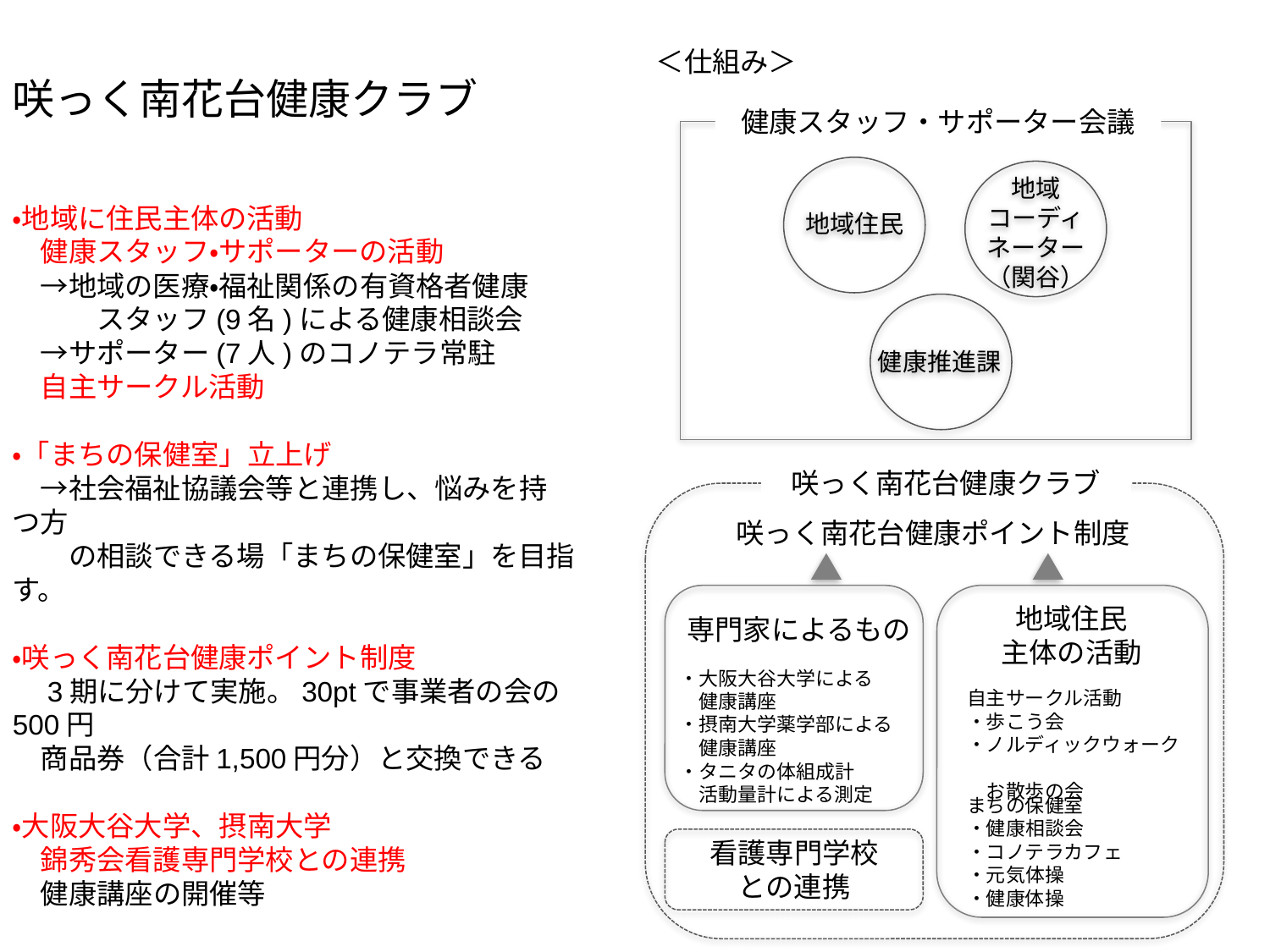

タニタの体組成計
＜仕組み＞
咲っく南花台健康クラブ
健康スタッフ・サポーター会議

地域住民

地域
コーディネーター
（関谷）

・地域に住民主体の活動
　健康スタッフ・サポーターの活動
　→地域の医療・福祉関係の有資格者健康
　　　スタッフ(9名)による健康相談会
　→サポーター(7人)のコノテラ常駐
　自主サークル活動

・「まちの保健室」立上げ
　→社会福祉協議会等と連携し、悩みを持つ方
　　の相談できる場「まちの保健室」を目指す。

・咲っく南花台健康ポイント制度
　3期に分けて実施。30ptで事業者の会の500円
　商品券（合計1,500円分）と交換できる

・大阪大谷大学、摂南大学
　錦秀会看護専門学校との連携
　健康講座の開催等

健康推進課

咲っく南花台健康クラブ

咲っく南花台健康ポイント制度

地域住民
主体の活動
専門家によるもの
・大阪大谷大学による
　健康講座
・摂南大学薬学部による
　健康講座
・タニタの体組成計
　活動量計による測定
自主サークル活動
・歩こう会
・ノルディックウォーク
　お散歩の会

まちの保健室
・健康相談会
・コノテラカフェ
・元気体操
・健康体操

看護専門学校
との連携